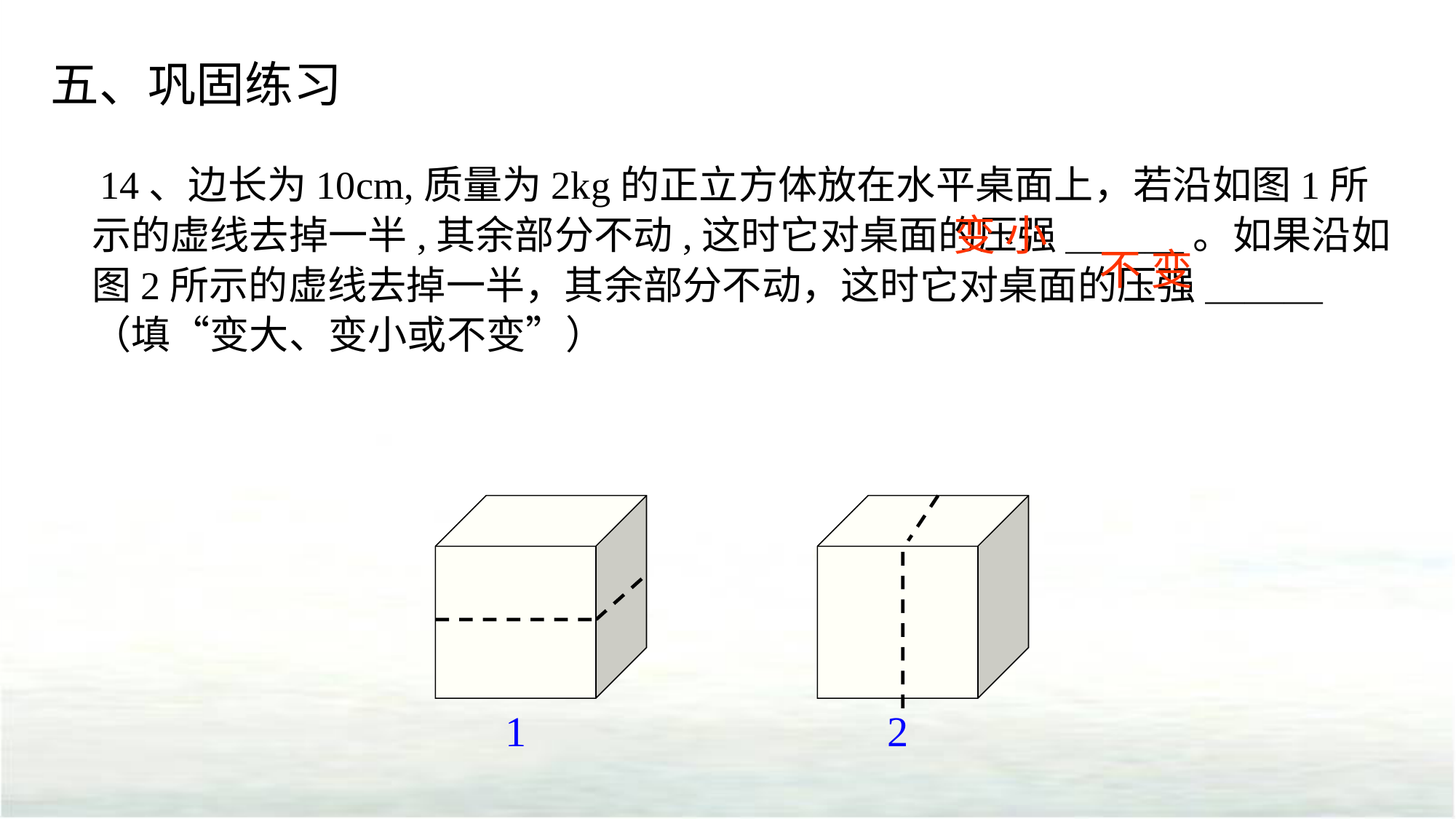

五、巩固练习
　14、边长为10cm,质量为2kg的正立方体放在水平桌面上，若沿如图1所示的虚线去掉一半,其余部分不动,这时它对桌面的压强 ＿＿＿ 。如果沿如图2所示的虚线去掉一半，其余部分不动，这时它对桌面的压强 ＿＿＿（填“变大、变小或不变”）
变 小
不 变

1
2